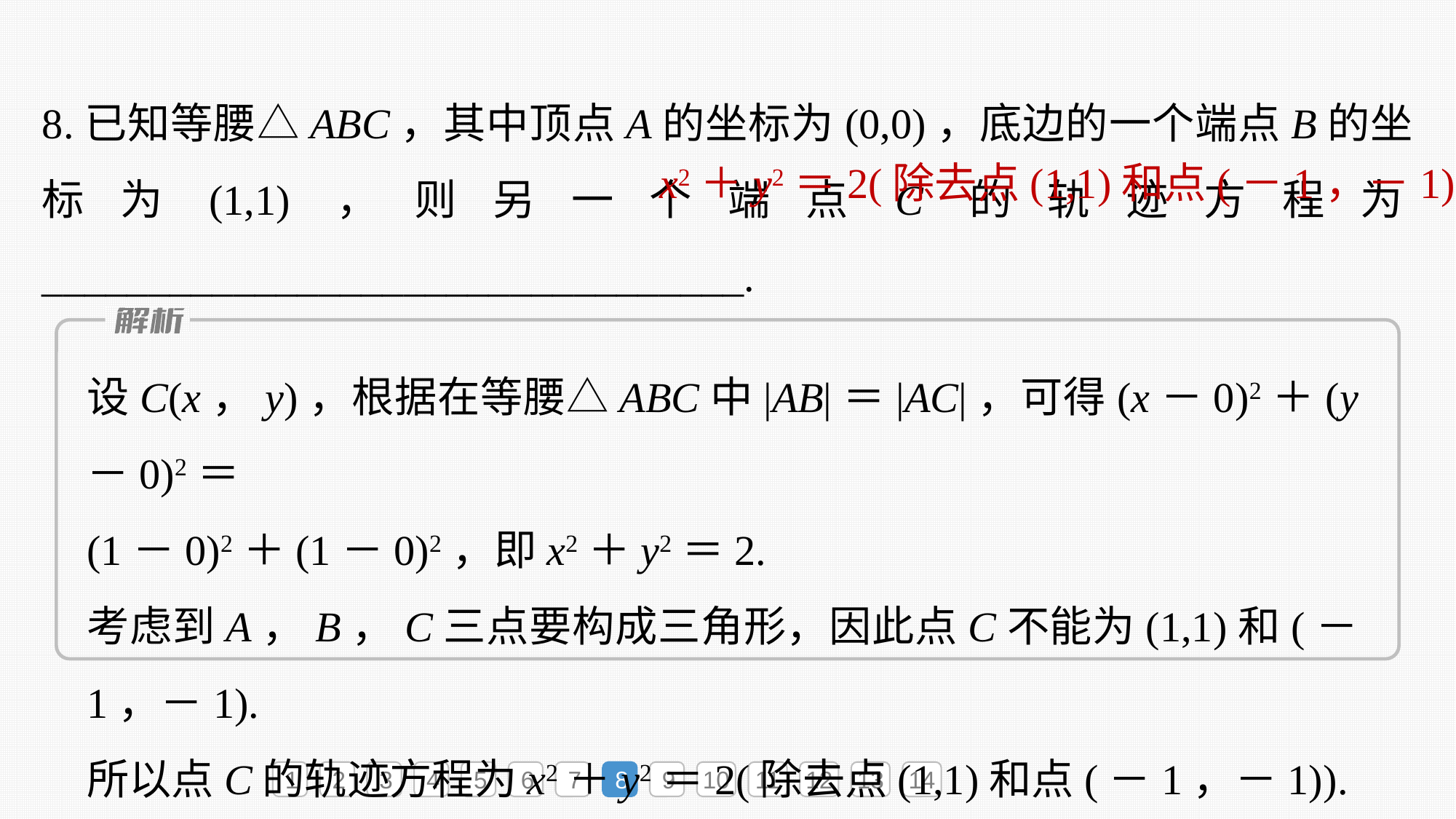

8.已知等腰△ABC，其中顶点A的坐标为(0,0)，底边的一个端点B的坐标为(1,1)，则另一个端点C的轨迹方程为_________________________________.
x2＋y2＝2(除去点(1,1)和点(－1，－1))

设C(x，y)，根据在等腰△ABC中|AB|＝|AC|，可得(x－0)2＋(y－0)2＝
(1－0)2＋(1－0)2，即x2＋y2＝2.
考虑到A，B，C三点要构成三角形，因此点C不能为(1,1)和(－1，－1).
所以点C的轨迹方程为x2＋y2＝2(除去点(1,1)和点(－1，－1)).
1
2
3
4
5
6
7
8
9
10
11
12
13
14